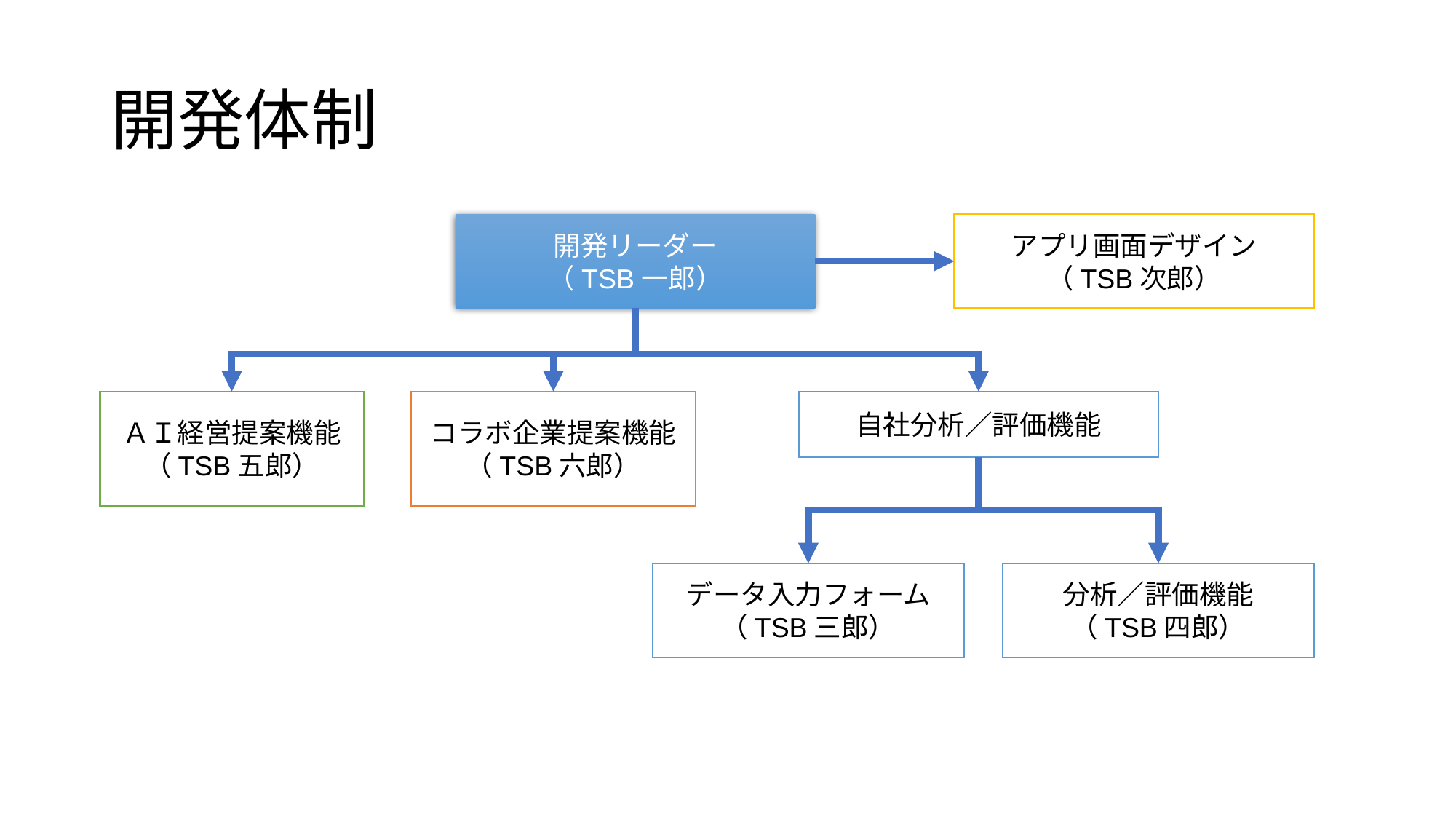

# 開発体制
開発リーダー
（TSB一郎）
アプリ画面デザイン
（TSB次郎）
コラボ企業提案機能
（TSB六郎）
ＡＩ経営提案機能
（TSB五郎）
自社分析／評価機能
分析／評価機能
（TSB四郎）
データ入力フォーム
（TSB三郎）